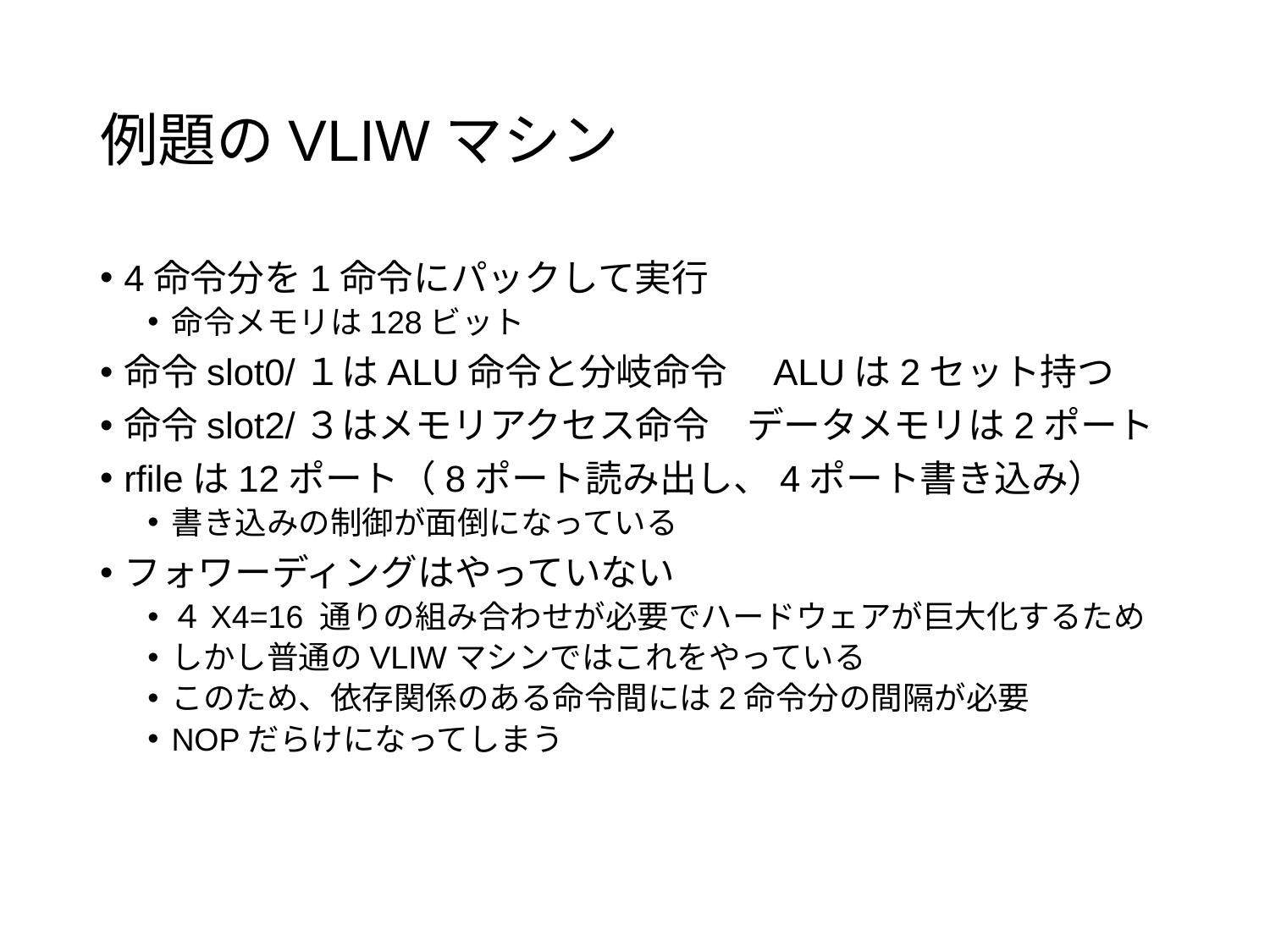

# 例題のVLIWマシン
4命令分を1命令にパックして実行
命令メモリは128ビット
命令slot0/１はALU命令と分岐命令　ALUは2セット持つ
命令slot2/３はメモリアクセス命令　データメモリは2ポート
rfileは12ポート（8ポート読み出し、4ポート書き込み）
書き込みの制御が面倒になっている
フォワーディングはやっていない
４X4=16 通りの組み合わせが必要でハードウェアが巨大化するため
しかし普通のVLIWマシンではこれをやっている
このため、依存関係のある命令間には2命令分の間隔が必要
NOPだらけになってしまう